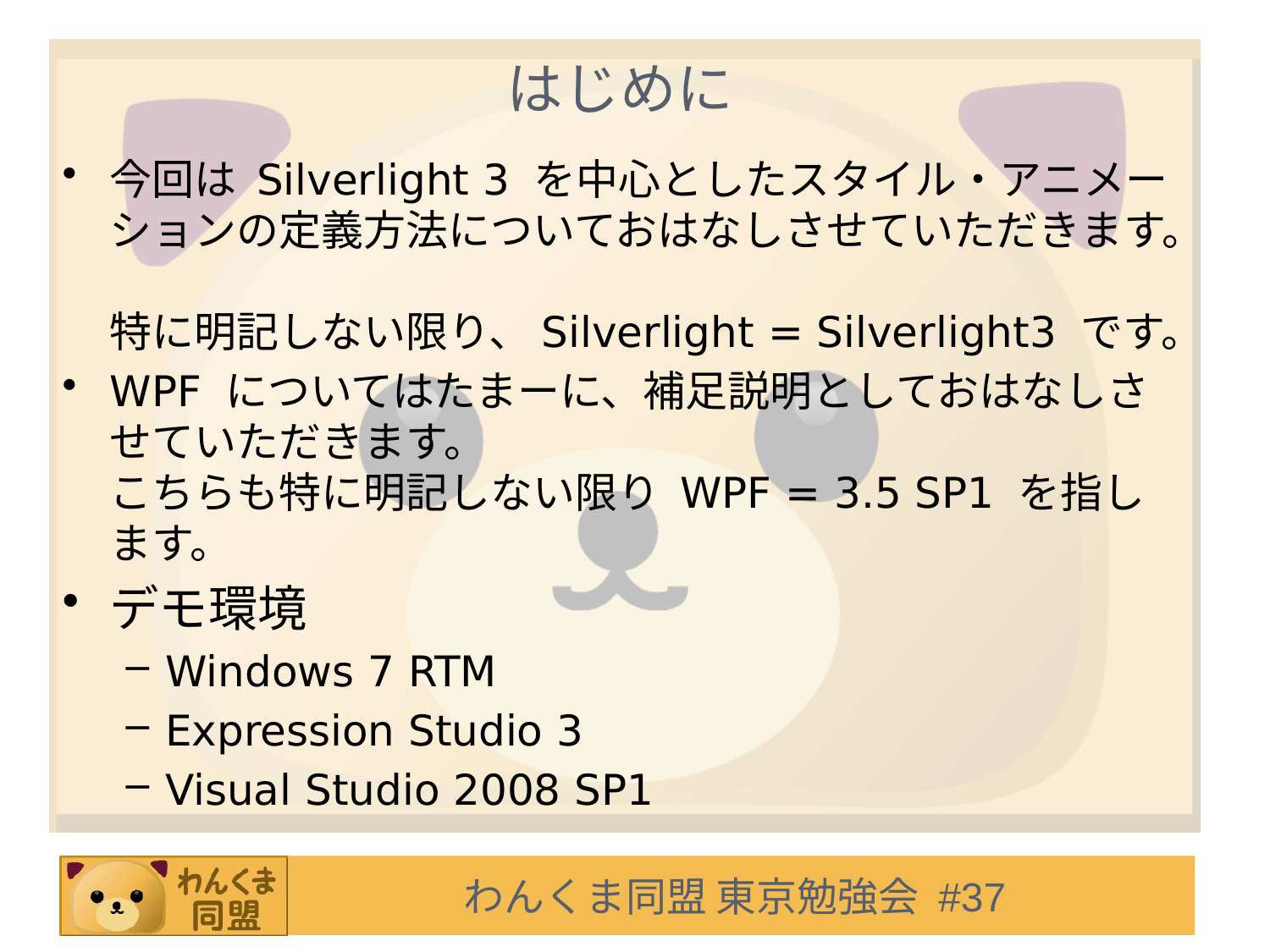

# はじめに
今回は Silverlight 3 を中心としたスタイル・アニメーションの定義方法についておはなしさせていただきます。
特に明記しない限り、Silverlight = Silverlight3 です。
WPF についてはたまーに、補足説明としておはなしさせていただきます。
こちらも特に明記しない限り WPF = 3.5 SP1 を指します。
デモ環境
Windows 7 RTM
Expression Studio 3
Visual Studio 2008 SP1